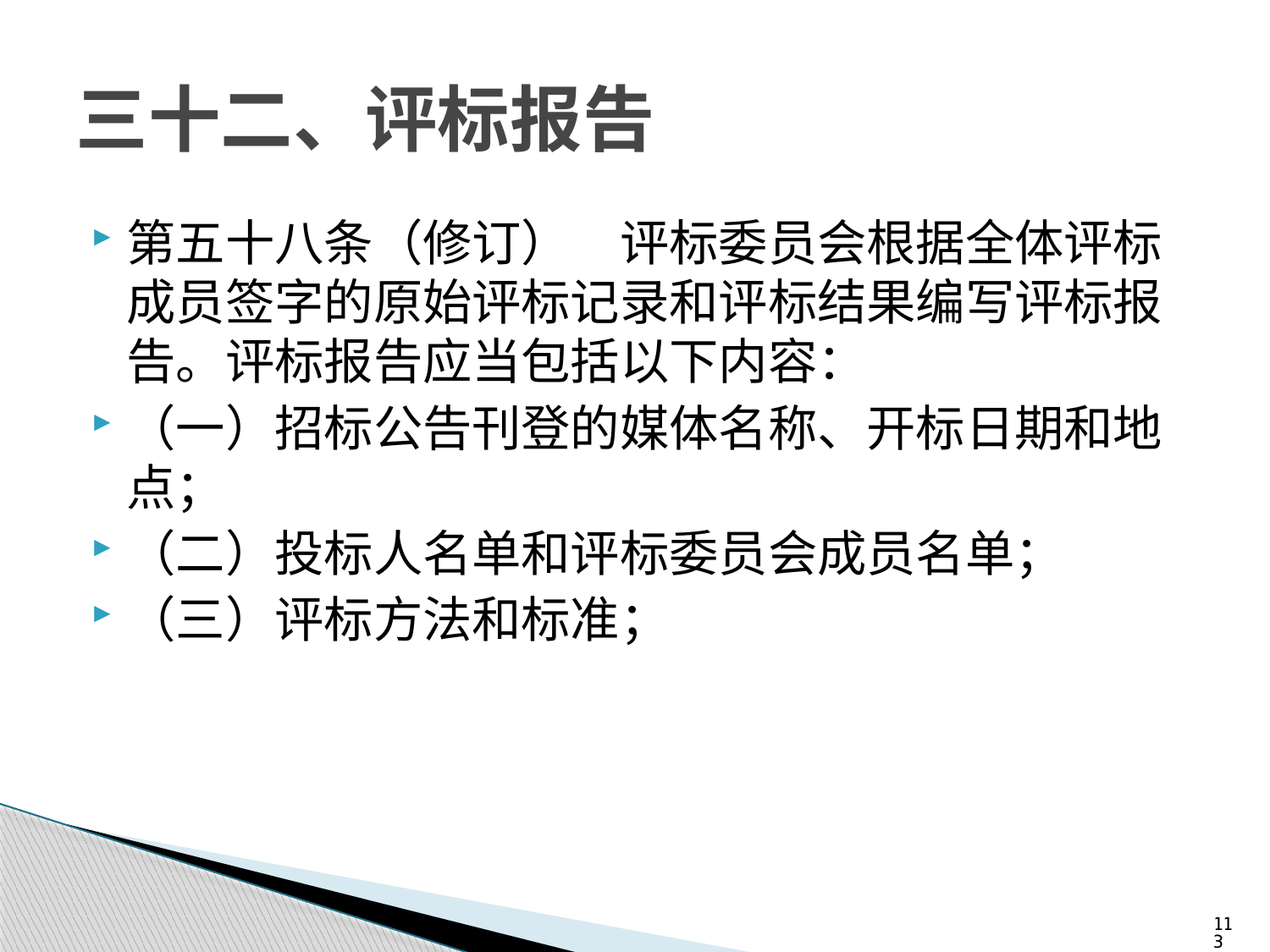

# 三十二、评标报告
第五十八条（修订）　评标委员会根据全体评标成员签字的原始评标记录和评标结果编写评标报告。评标报告应当包括以下内容：
（一）招标公告刊登的媒体名称、开标日期和地点；
（二）投标人名单和评标委员会成员名单；
（三）评标方法和标准；
113